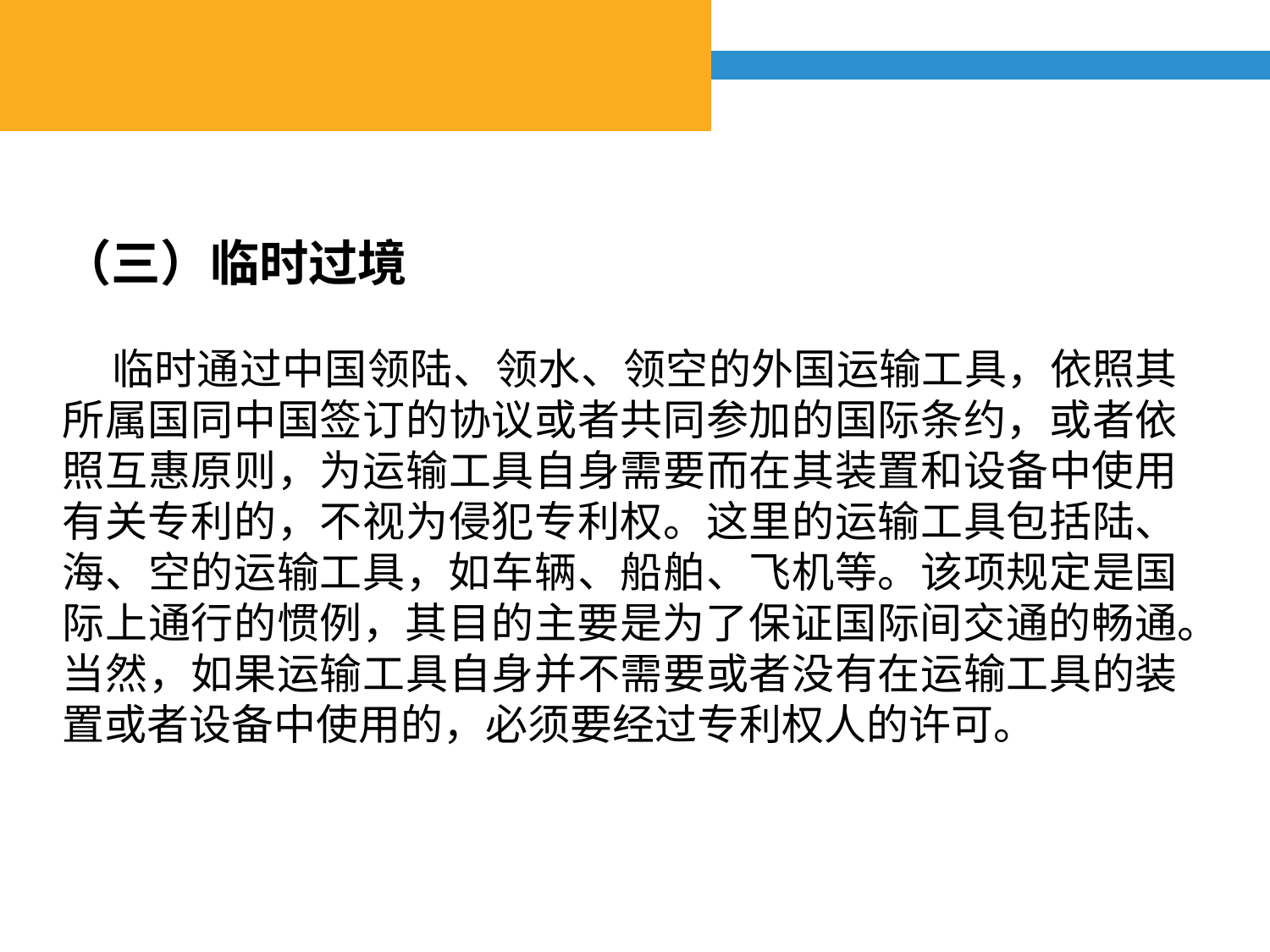

（三）临时过境

    临时通过中国领陆、领水、领空的外国运输工具，依照其所属国同中国签订的协议或者共同参加的国际条约，或者依照互惠原则，为运输工具自身需要而在其装置和设备中使用有关专利的，不视为侵犯专利权。这里的运输工具包括陆、海、空的运输工具，如车辆、船舶、飞机等。该项规定是国际上通行的惯例，其目的主要是为了保证国际间交通的畅通。当然，如果运输工具自身并不需要或者没有在运输工具的装置或者设备中使用的，必须要经过专利权人的许可。